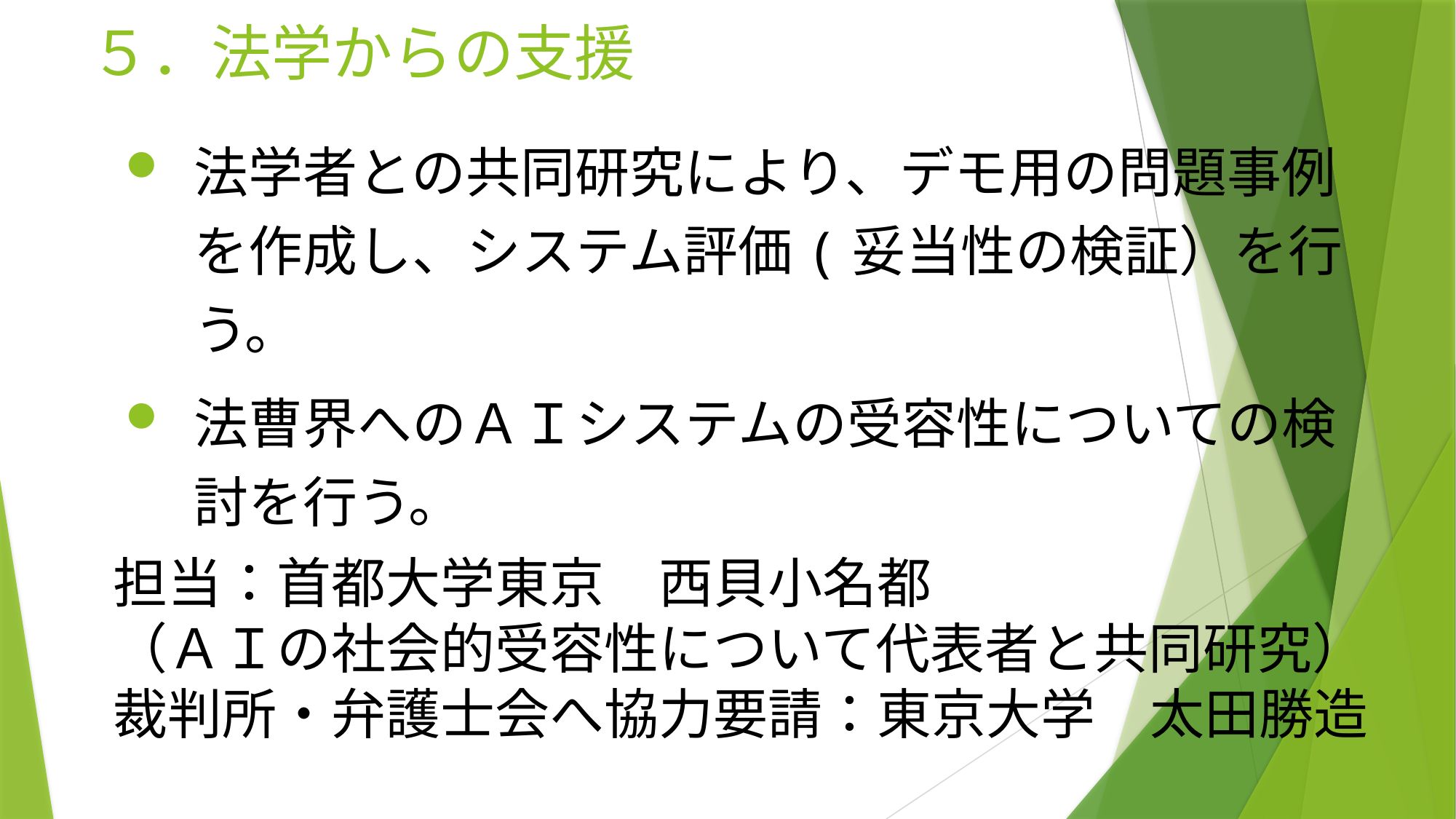

# ５．法学からの支援
法学者との共同研究により、デモ用の問題事例を作成し、システム評価(妥当性の検証）を行う。
法曹界へのＡＩシステムの受容性についての検討を行う。

担当：首都大学東京　西貝小名都
（ＡＩの社会的受容性について代表者と共同研究）
裁判所・弁護士会へ協力要請：東京大学　太田勝造